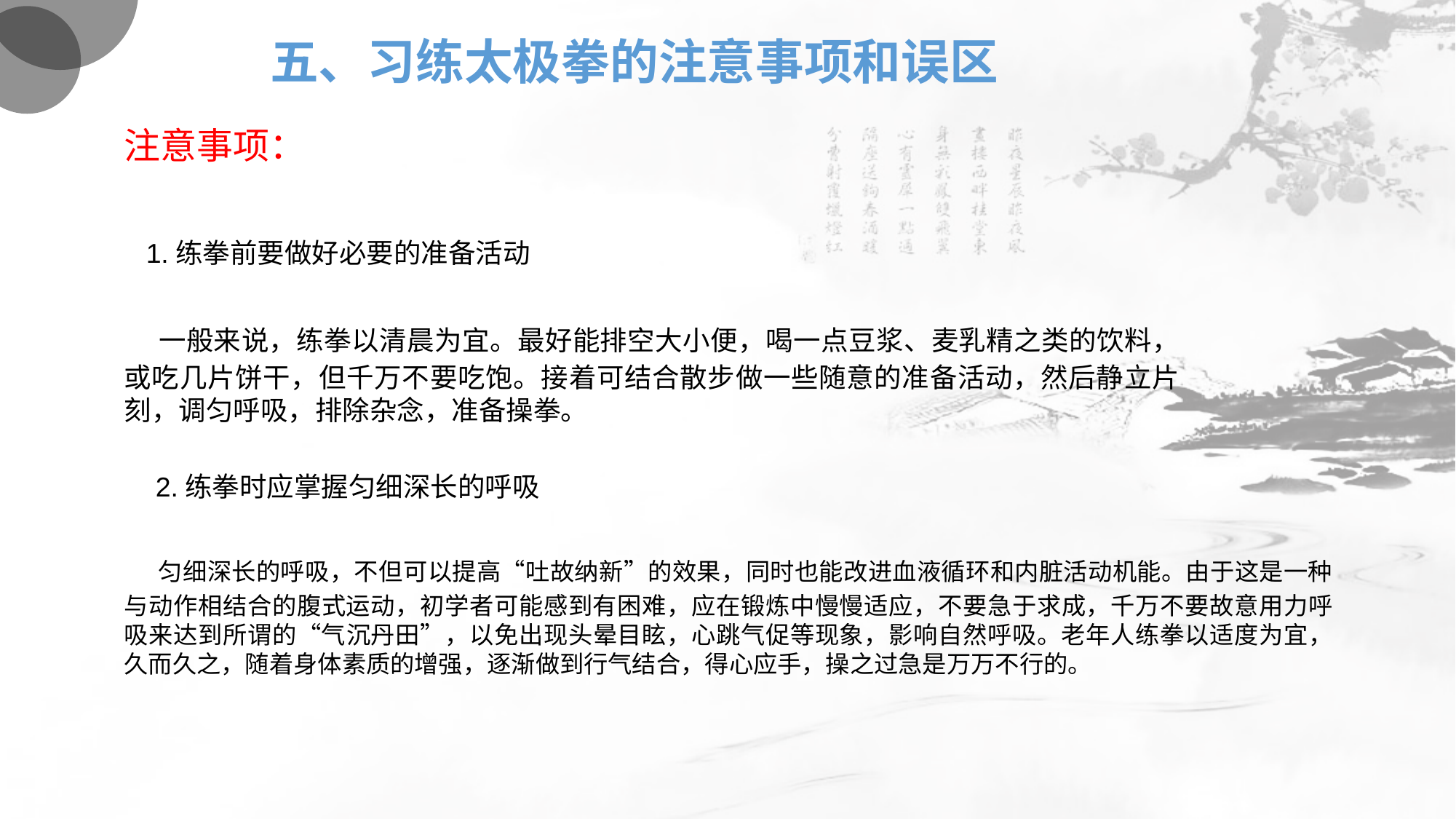

五、习练太极拳的注意事项和误区
注意事项：
1.练拳前要做好必要的准备活动
  一般来说，练拳以清晨为宜。最好能排空大小便，喝一点豆浆、麦乳精之类的饮料，或吃几片饼干，但千万不要吃饱。接着可结合散步做一些随意的准备活动，然后静立片刻，调匀呼吸，排除杂念，准备操拳。

2.练拳时应掌握匀细深长的呼吸
  匀细深长的呼吸，不但可以提高“吐故纳新”的效果，同时也能改进血液循环和内脏活动机能。由于这是一种与动作相结合的腹式运动，初学者可能感到有困难，应在锻炼中慢慢适应，不要急于求成，千万不要故意用力呼吸来达到所谓的“气沉丹田”，以免出现头晕目眩，心跳气促等现象，影响自然呼吸。老年人练拳以适度为宜，久而久之，随着身体素质的增强，逐渐做到行气结合，得心应手，操之过急是万万不行的。